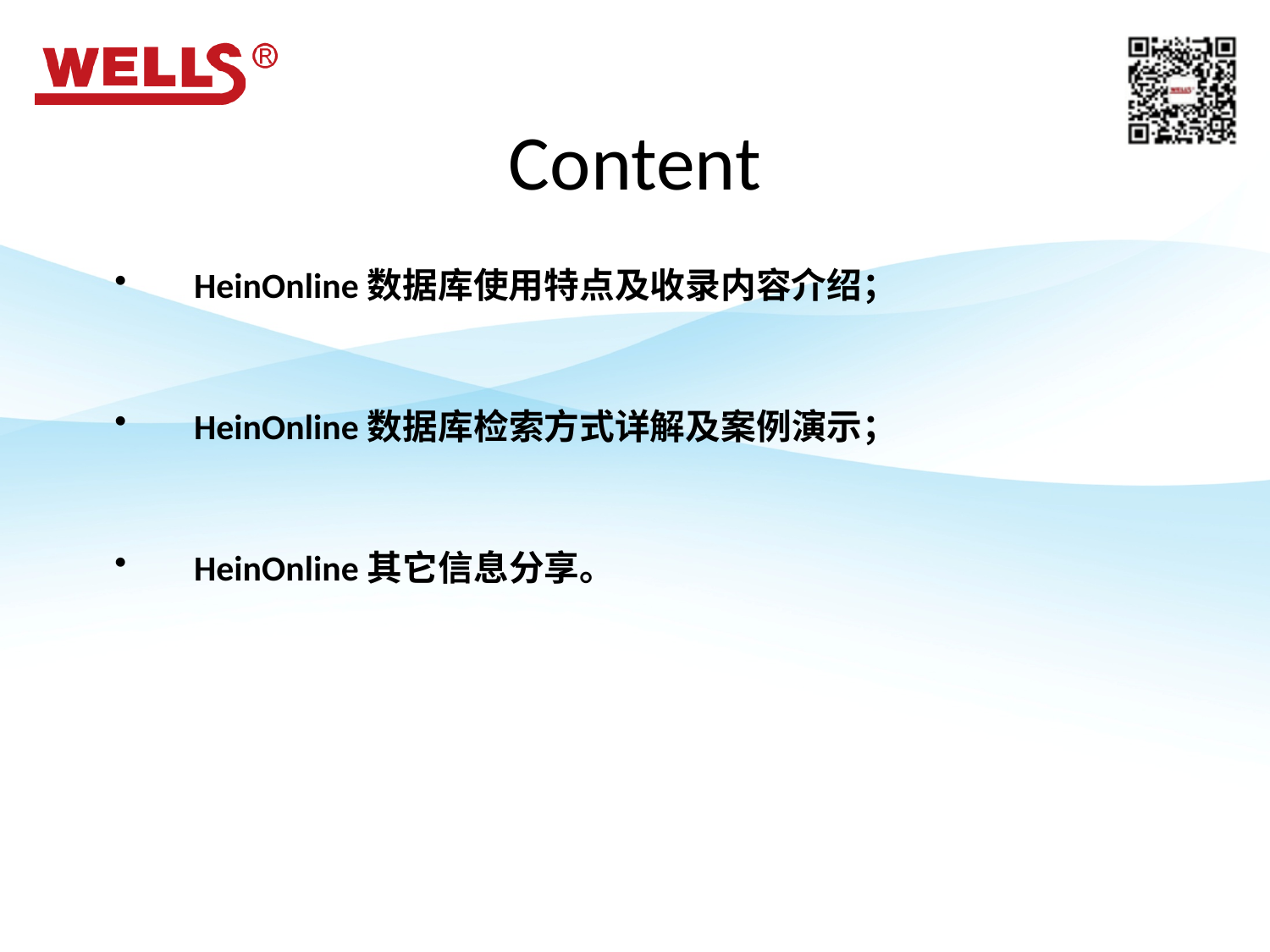

# Content
HeinOnline数据库使用特点及收录内容介绍；

HeinOnline数据库检索方式详解及案例演示；

HeinOnline其它信息分享。